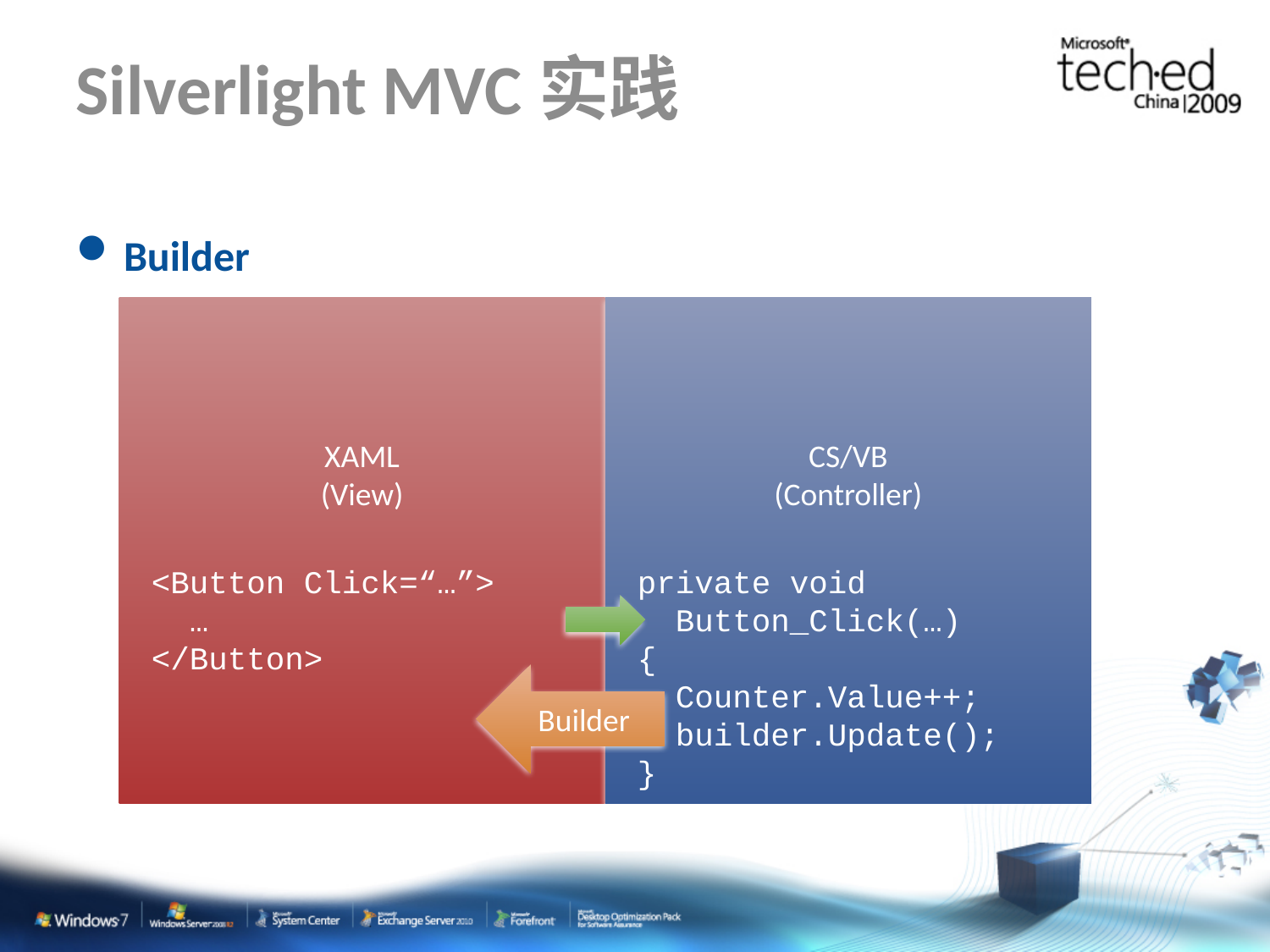

# Silverlight MVC实践
Builder
XAML
(View)

CS/VB
(Controller)

<Button Click=“…”>
  …
</Button>
private void
  Button_Click(…)
{
  Counter.Value++;
  builder.Update();
}

Builder